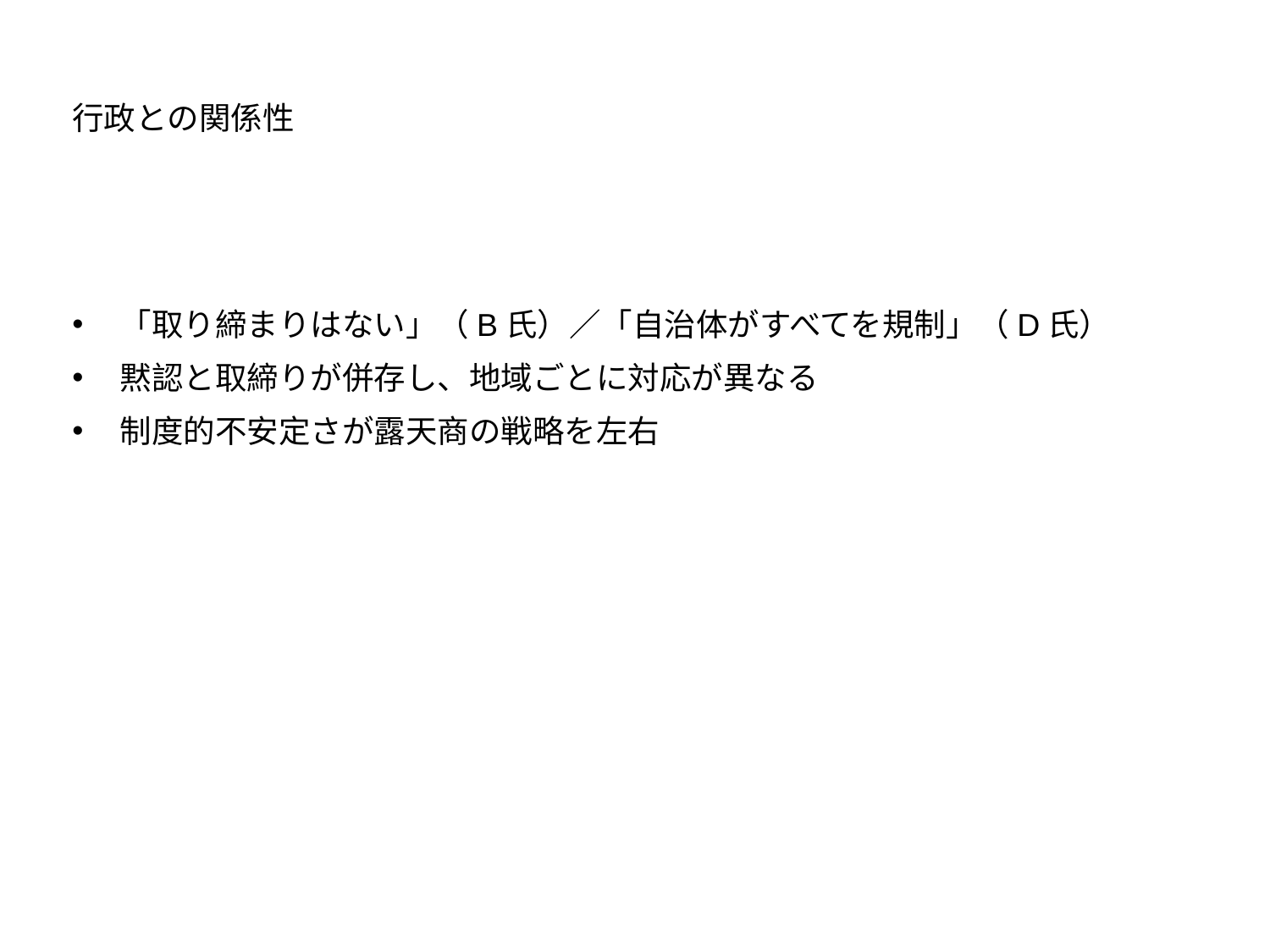

# 行政との関係性

「取り締まりはない」（B氏）／「自治体がすべてを規制」（D氏）
黙認と取締りが併存し、地域ごとに対応が異なる
制度的不安定さが露天商の戦略を左右